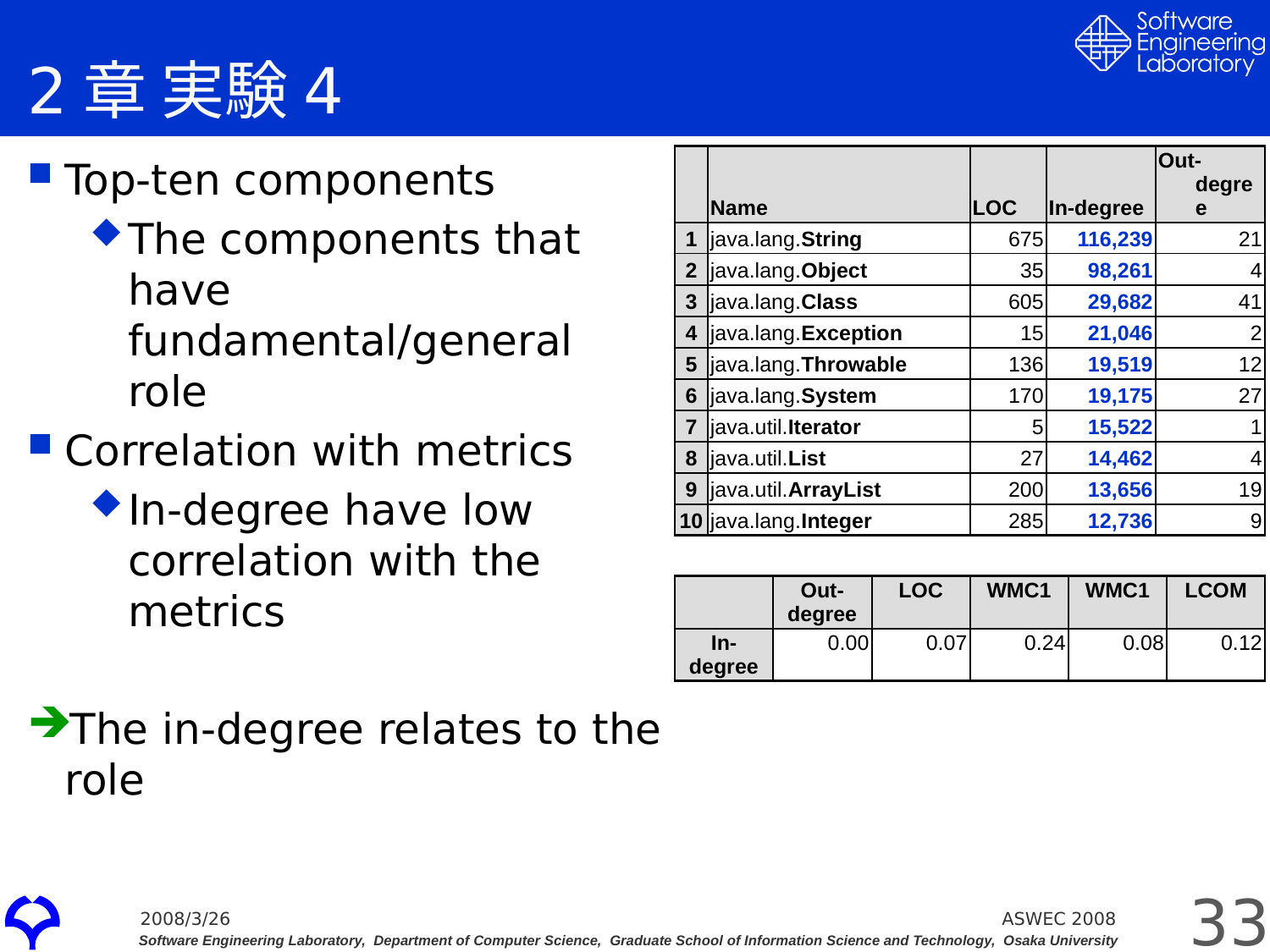

# 2章 実験4
Top-ten components
The components that have fundamental/general role
Correlation with metrics
In-degree have low correlation with the metrics

The in-degree relates to the role
|  | Name | LOC | In-degree | Out-degree |
| --- | --- | --- | --- | --- |
| 1 | java.lang.String | 675 | 116,239 | 21 |
| 2 | java.lang.Object | 35 | 98,261 | 4 |
| 3 | java.lang.Class | 605 | 29,682 | 41 |
| 4 | java.lang.Exception | 15 | 21,046 | 2 |
| 5 | java.lang.Throwable | 136 | 19,519 | 12 |
| 6 | java.lang.System | 170 | 19,175 | 27 |
| 7 | java.util.Iterator | 5 | 15,522 | 1 |
| 8 | java.util.List | 27 | 14,462 | 4 |
| 9 | java.util.ArrayList | 200 | 13,656 | 19 |
| 10 | java.lang.Integer | 285 | 12,736 | 9 |
|  | Out-degree | LOC | WMC1 | WMC1 | LCOM |
| --- | --- | --- | --- | --- | --- |
| In-degree | 0.00 | 0.07 | 0.24 | 0.08 | 0.12 |
33
ASWEC 2008
2008/3/26